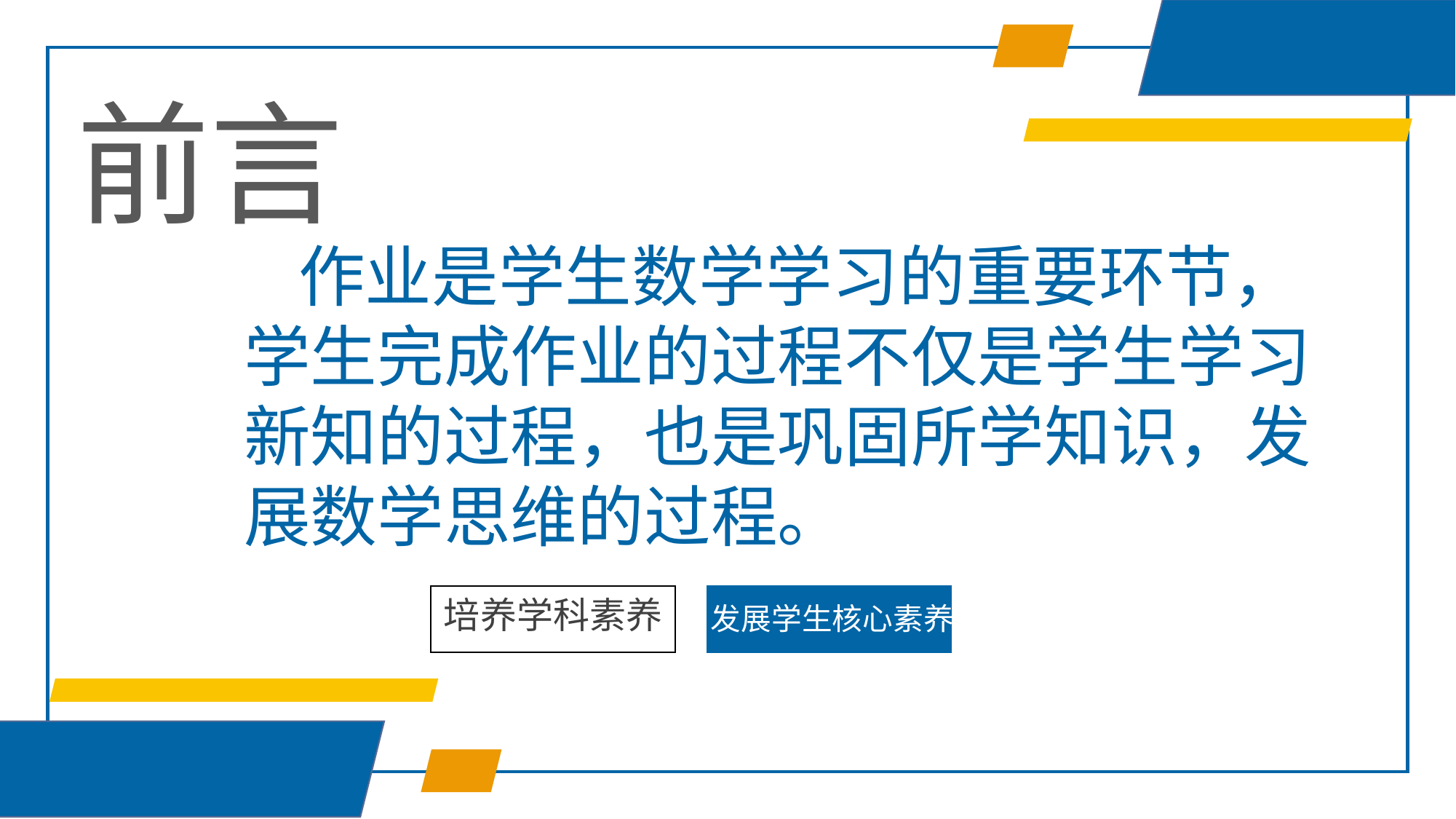

前言

作业是学生数学学习的重要环节，学生完成作业的过程不仅是学生学习新知的过程，也是巩固所学知识，发展数学思维的过程。

发展学生核心素养

培养学科素养